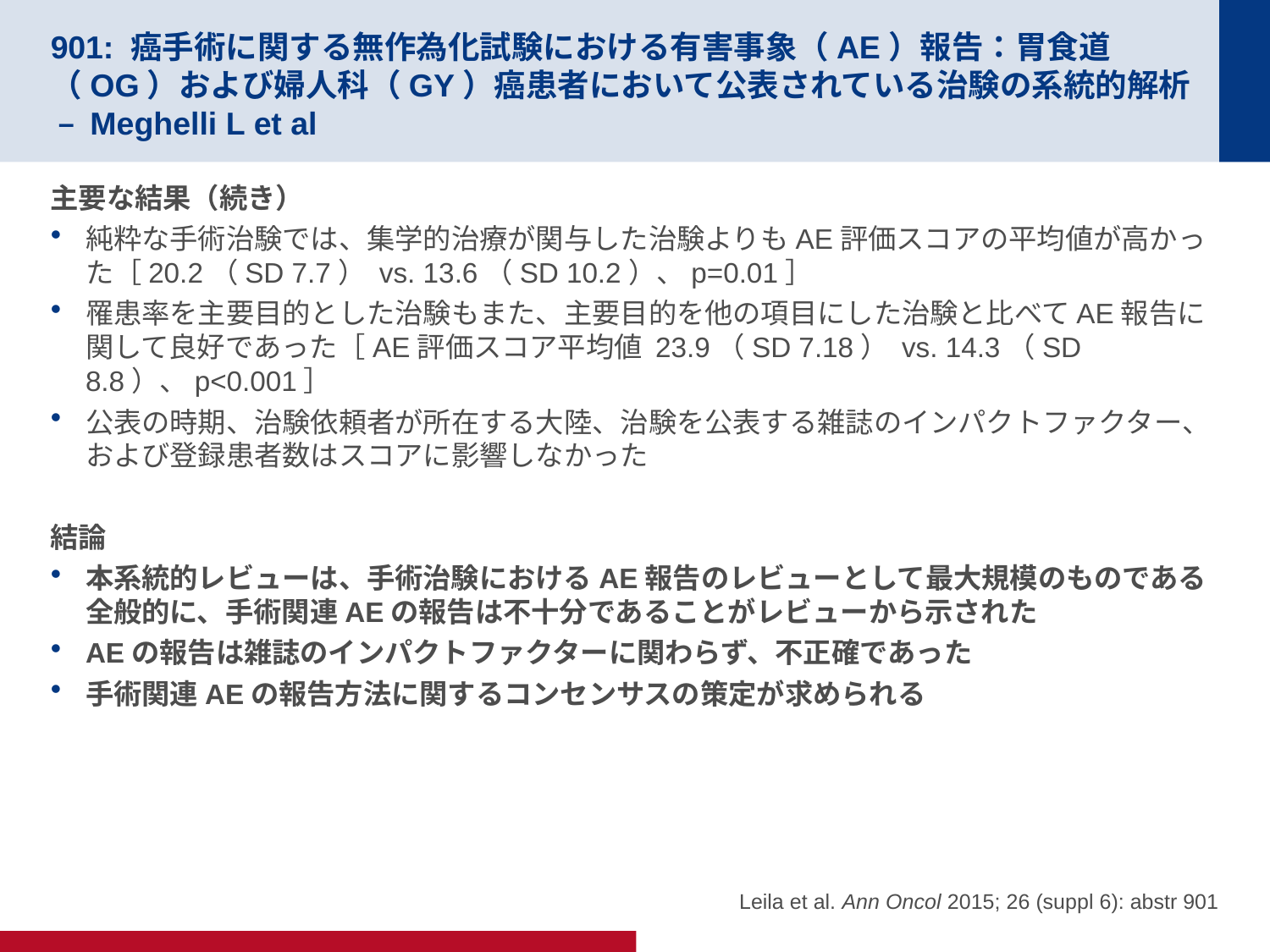

# 901: 癌手術に関する無作為化試験における有害事象（AE）報告：胃食道（OG）および婦人科（GY）癌患者において公表されている治験の系統的解析  – Meghelli L et al
主要な結果（続き）
純粋な手術治験では、集学的治療が関与した治験よりもAE評価スコアの平均値が高かった［20.2（SD 7.7） vs. 13.6（SD 10.2）、p=0.01］
罹患率を主要目的とした治験もまた、主要目的を他の項目にした治験と比べてAE報告に関して良好であった［AE評価スコア平均値 23.9（SD 7.18） vs. 14.3（SD 8.8）、p<0.001］
公表の時期、治験依頼者が所在する大陸、治験を公表する雑誌のインパクトファクター、および登録患者数はスコアに影響しなかった

結論
本系統的レビューは、手術治験におけるAE報告のレビューとして最大規模のものである 全般的に、手術関連AEの報告は不十分であることがレビューから示された
AEの報告は雑誌のインパクトファクターに関わらず、不正確であった
手術関連AEの報告方法に関するコンセンサスの策定が求められる
Leila et al. Ann Oncol 2015; 26 (suppl 6): abstr 901